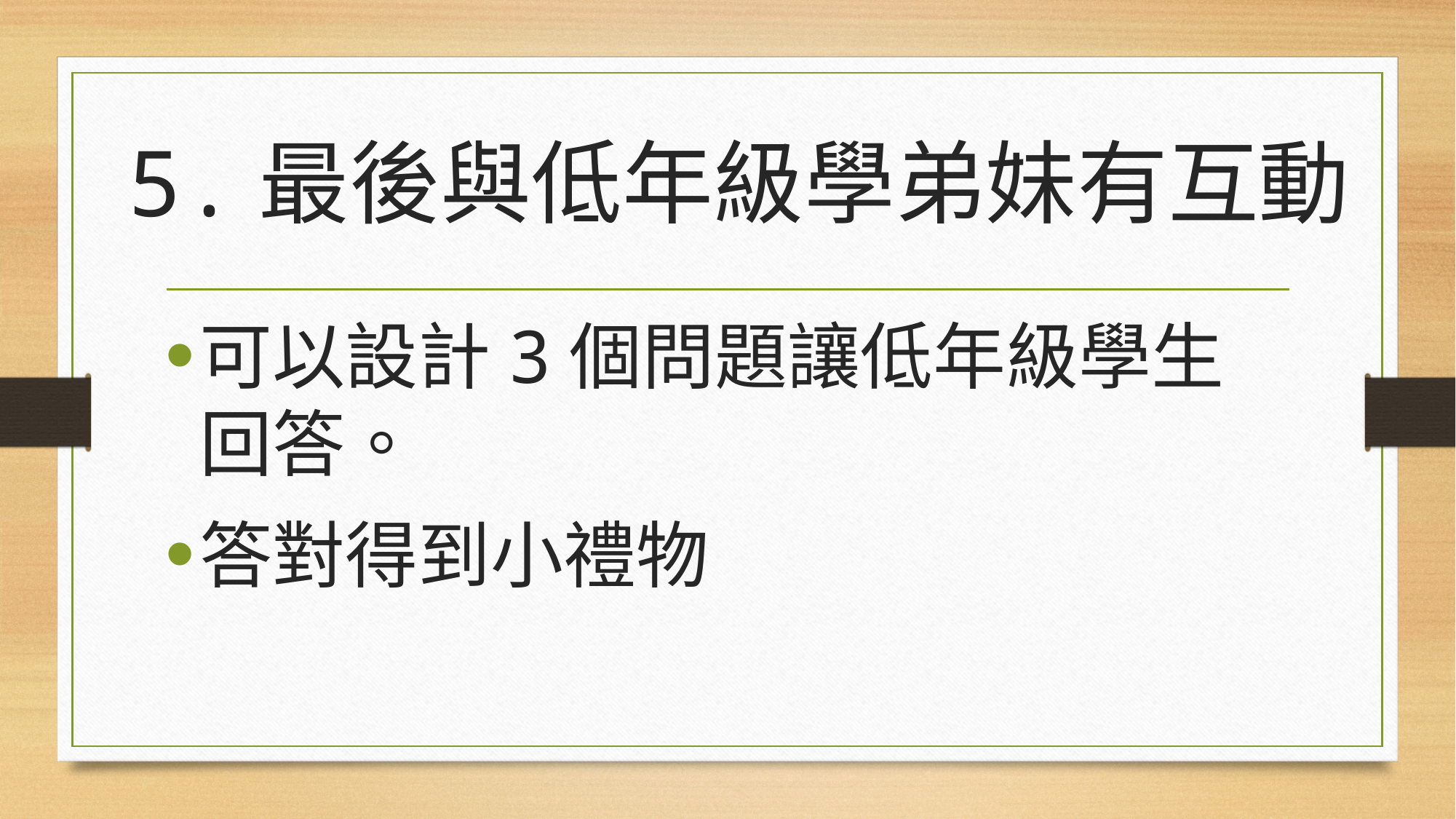

# 5.最後與低年級學弟妹有互動
可以設計3個問題讓低年級學生回答。
答對得到小禮物